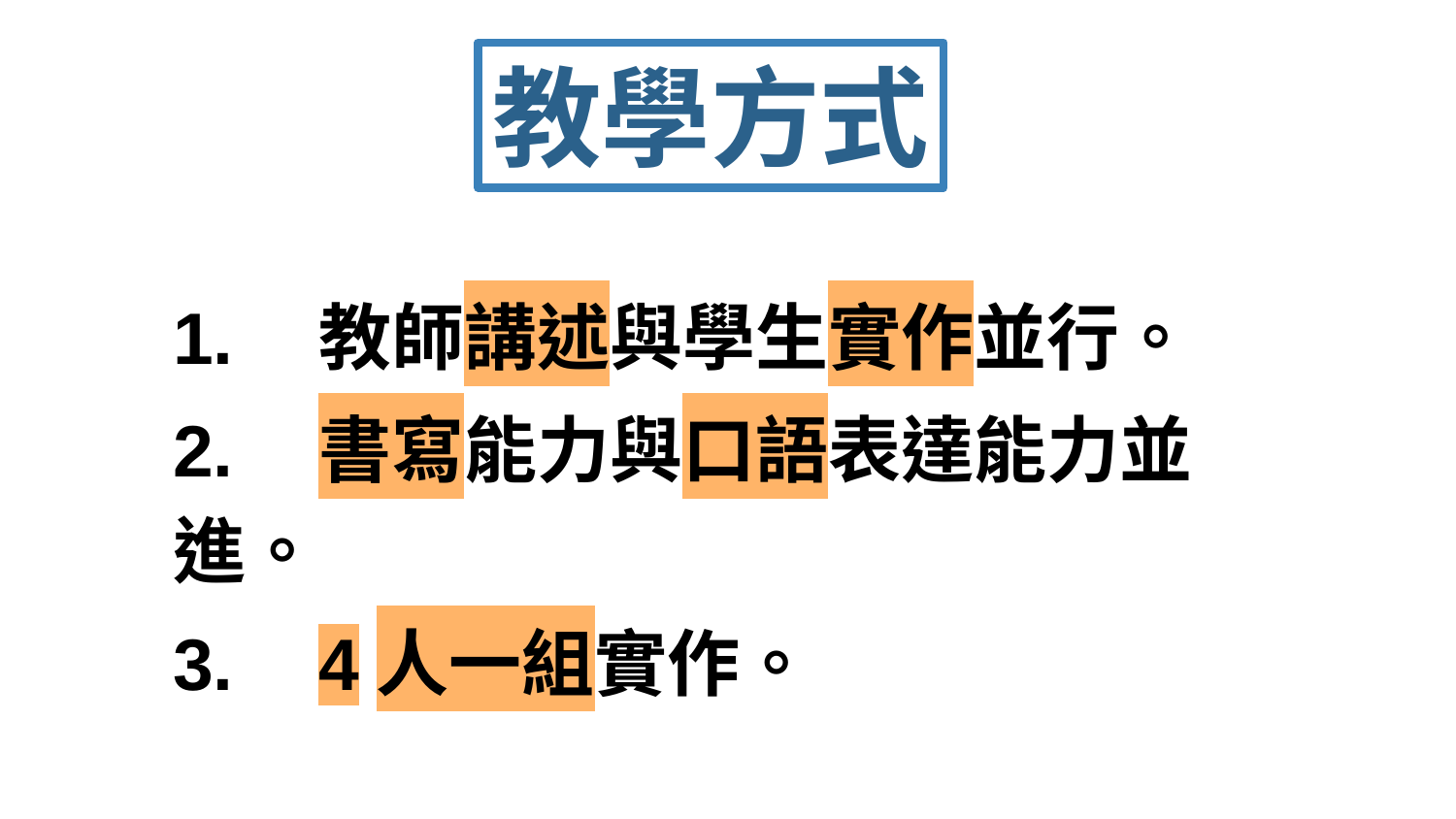

教學方式
1.	教師講述與學生實作並行。
2.	書寫能力與口語表達能力並進。
3.	4人一組實作。